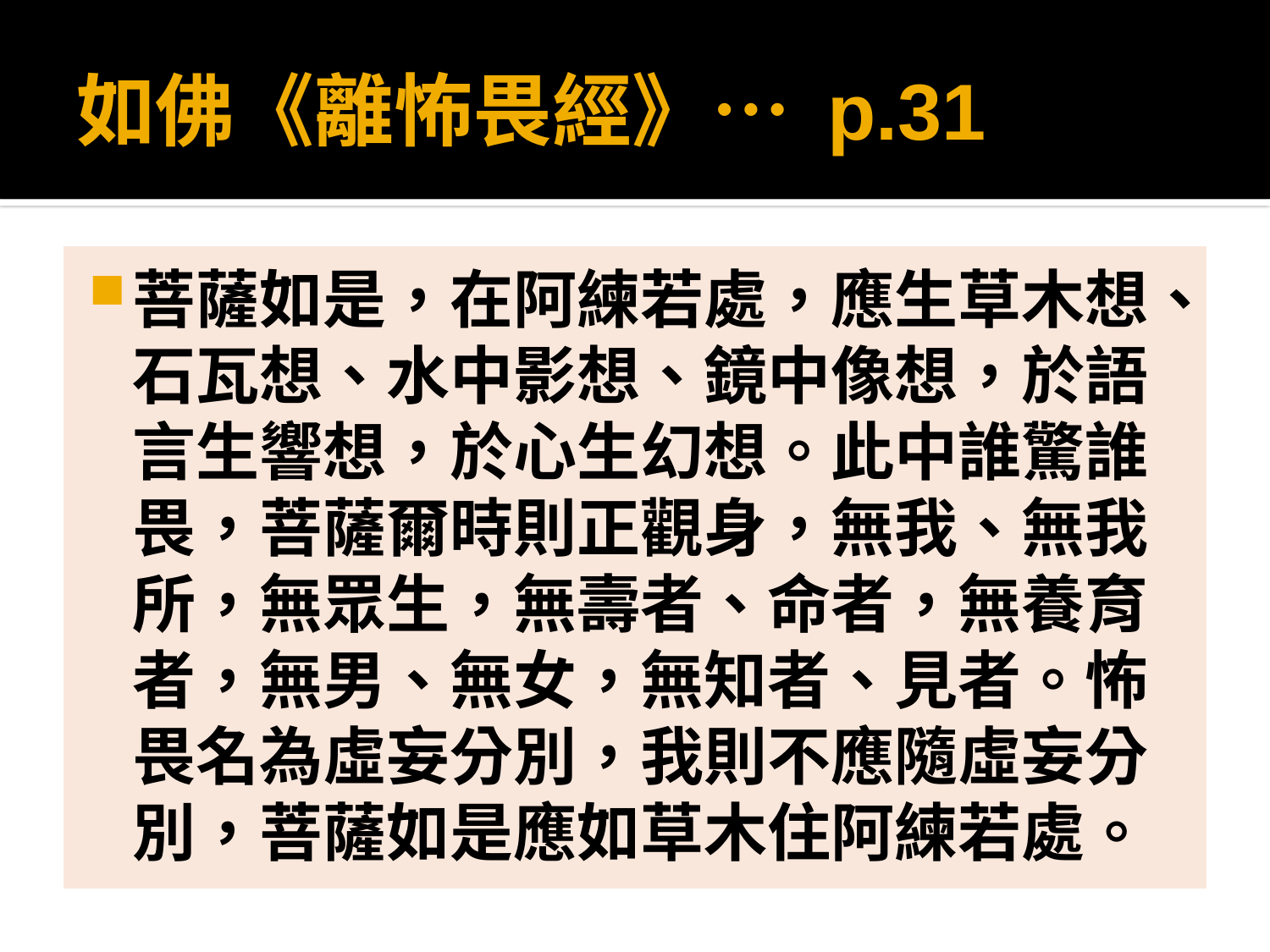

# 如佛《離怖畏經》… p.31
菩薩如是，在阿練若處，應生草木想、石瓦想、水中影想、鏡中像想，於語言生響想，於心生幻想。此中誰驚誰畏，菩薩爾時則正觀身，無我、無我所，無眾生，無壽者、命者，無養育者，無男、無女，無知者、見者。怖畏名為虛妄分別，我則不應隨虛妄分別，菩薩如是應如草木住阿練若處。